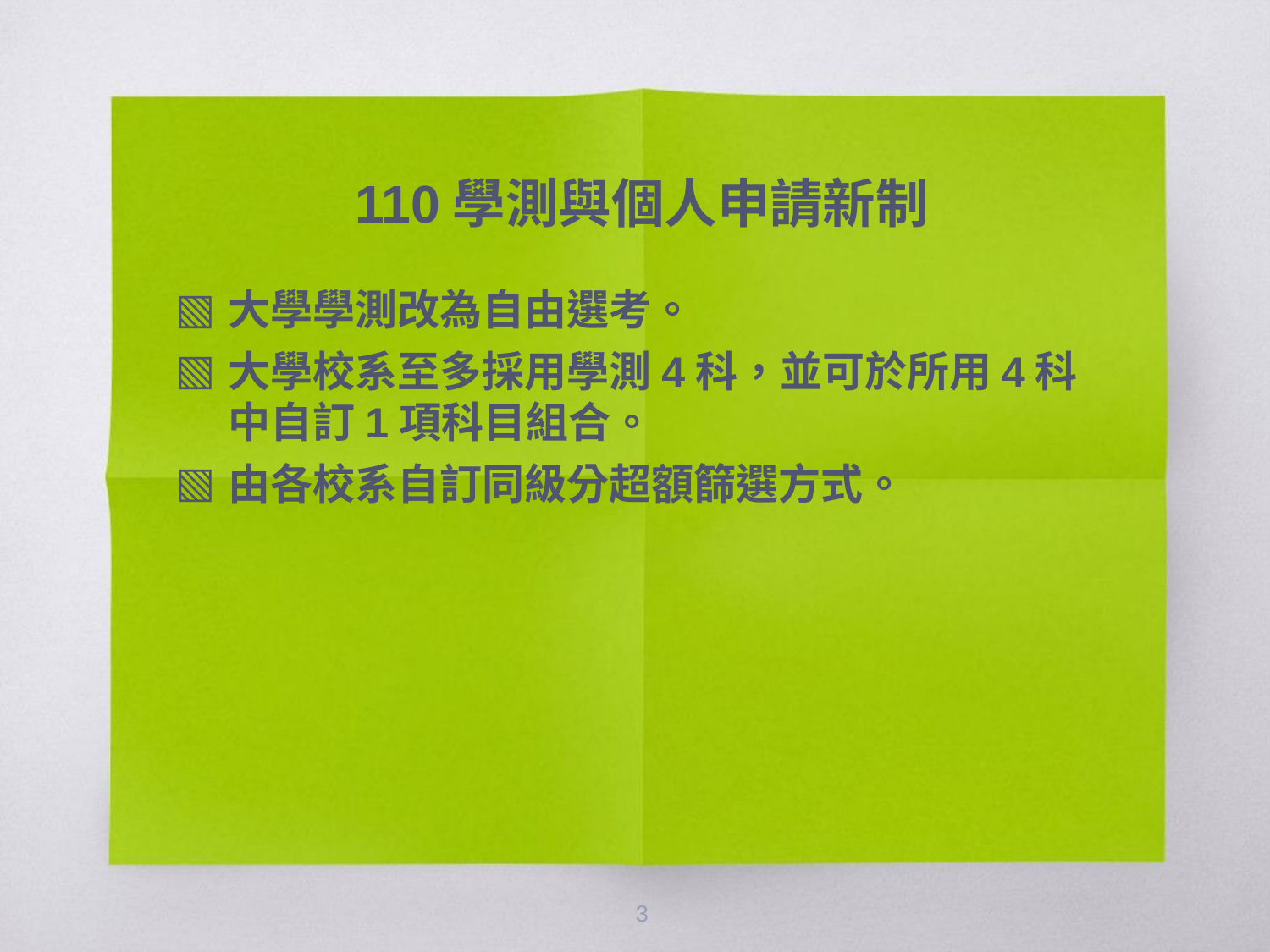

110學測與個人申請新制
大學學測改為自由選考。
大學校系至多採用學測4科，並可於所用4科中自訂1項科目組合。
由各校系自訂同級分超額篩選方式。
3